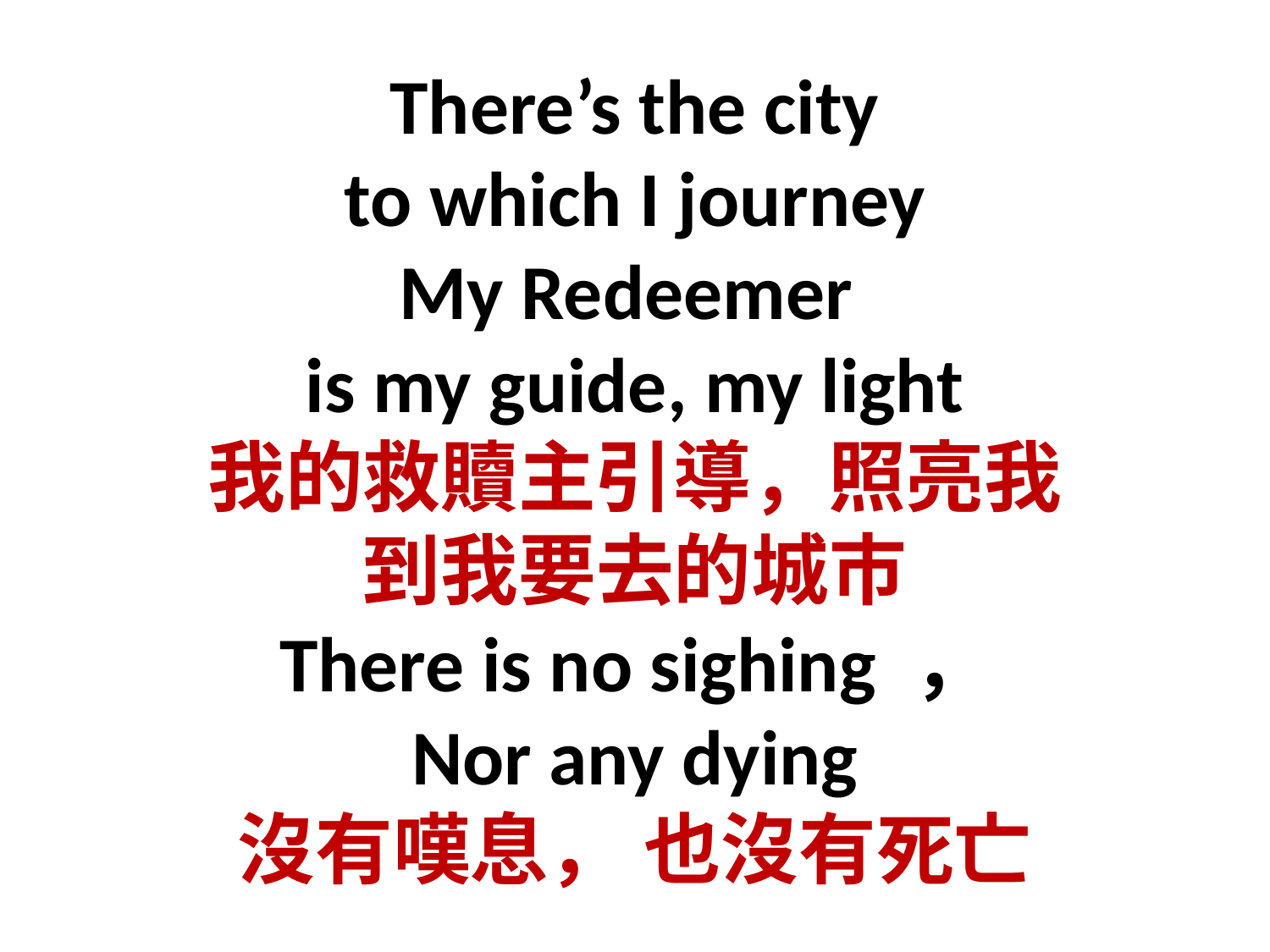

# There’s the city to which I journey My Redeemer is my guide, my light 我的救贖主引導，照亮我 到我要去的城市 There is no sighing ， Nor any dying 沒有嘆息， 也沒有死亡